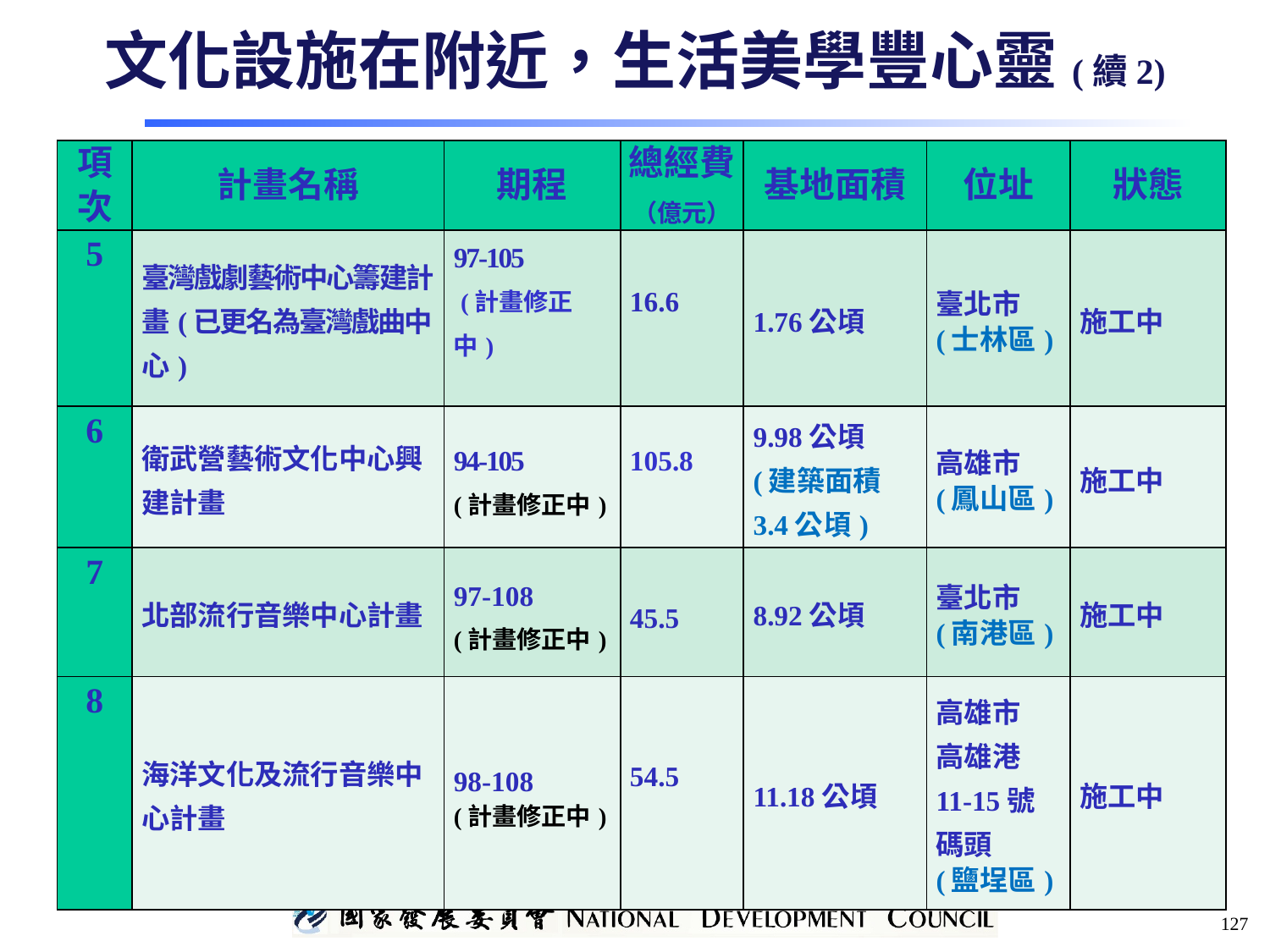

文化設施在附近，生活美學豐心靈(續2)
| 項 次 | 計畫名稱 | 期程 | 總經費 （億元） | 基地面積 | 位址 | 狀態 |
| --- | --- | --- | --- | --- | --- | --- |
| 5 | 臺灣戲劇藝術中心籌建計畫(已更名為臺灣戲曲中心) | 97-105 (計畫修正中) | 16.6 | 1.76公頃 | 臺北市 (士林區) | 施工中 |
| 6 | 衛武營藝術文化中心興建計畫 | 94-105 (計畫修正中) | 105.8 | 9.98公頃 (建築面積3.4公頃) | 高雄市 (鳳山區) | 施工中 |
| 7 | 北部流行音樂中心計畫 | 97-108 (計畫修正中) | 45.5 | 8.92公頃 | 臺北市 (南港區) | 施工中 |
| 8 | 海洋文化及流行音樂中心計畫 | 98-108 (計畫修正中) | 54.5 | 11.18公頃 | 高雄市 高雄港11-15號碼頭 (鹽埕區) | 施工中 |
127